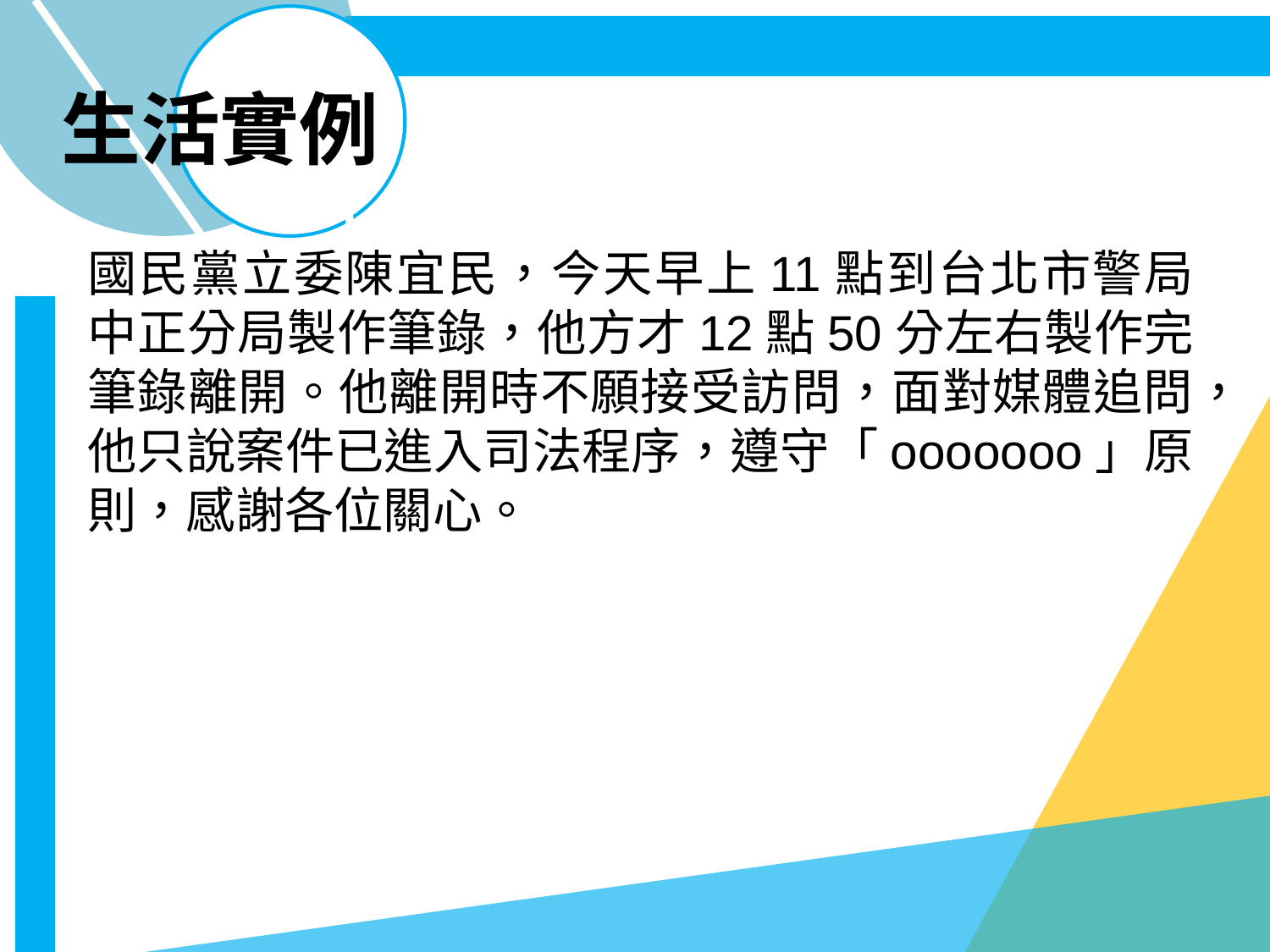

# 生活實例
國民黨立委陳宜民，今天早上11點到台北市警局中正分局製作筆錄，他方才12點50分左右製作完筆錄離開。他離開時不願接受訪問，面對媒體追問，他只說案件已進入司法程序，遵守「ooooooo」原則，感謝各位關心。